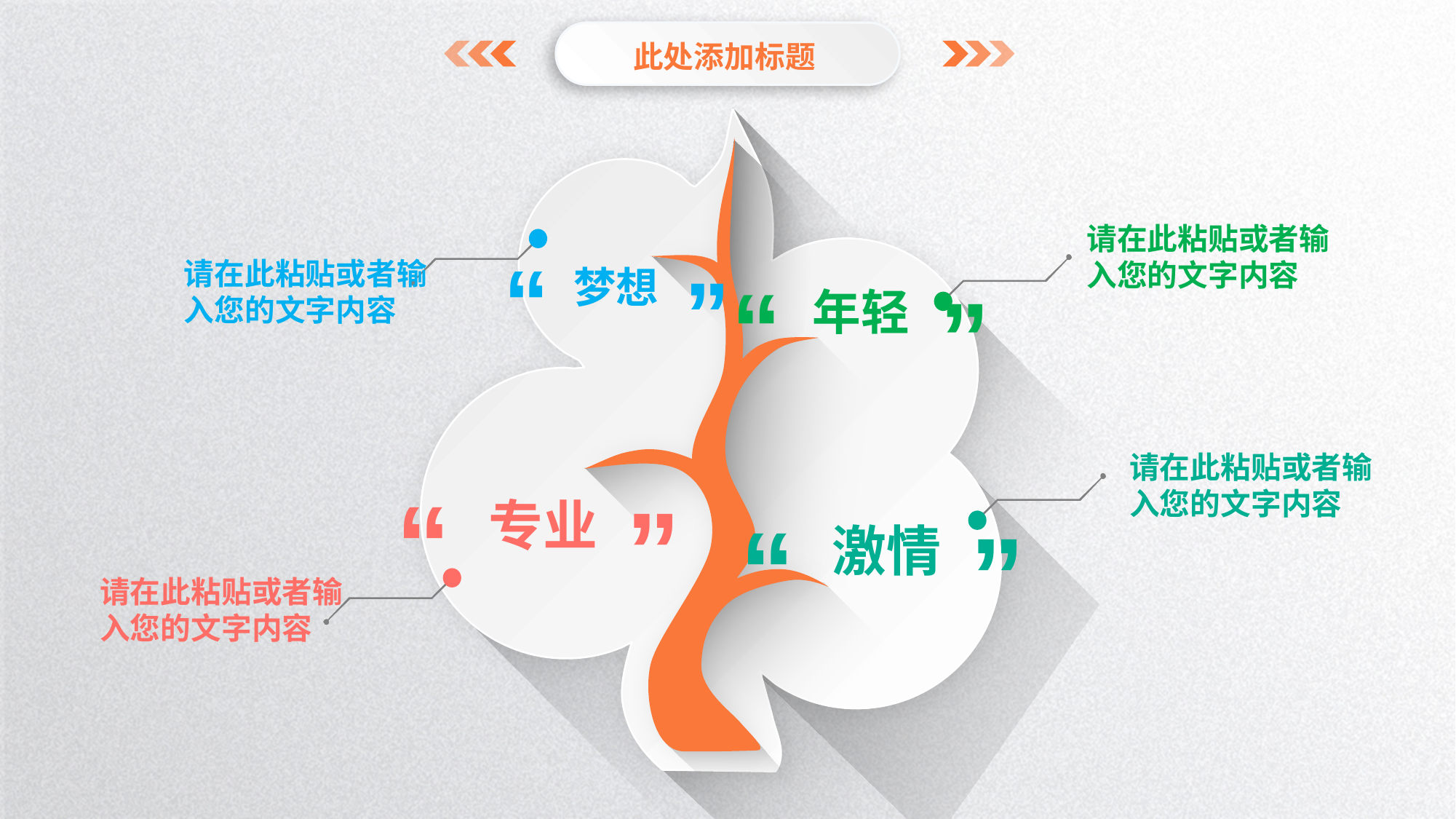

此处添加标题

请在此粘贴或者输入您的文字内容
“
“
梦想

“
“
年轻
请在此粘贴或者输入您的文字内容

“
“
专业
请在此粘贴或者输入您的文字内容
“
“
激情

请在此粘贴或者输入您的文字内容